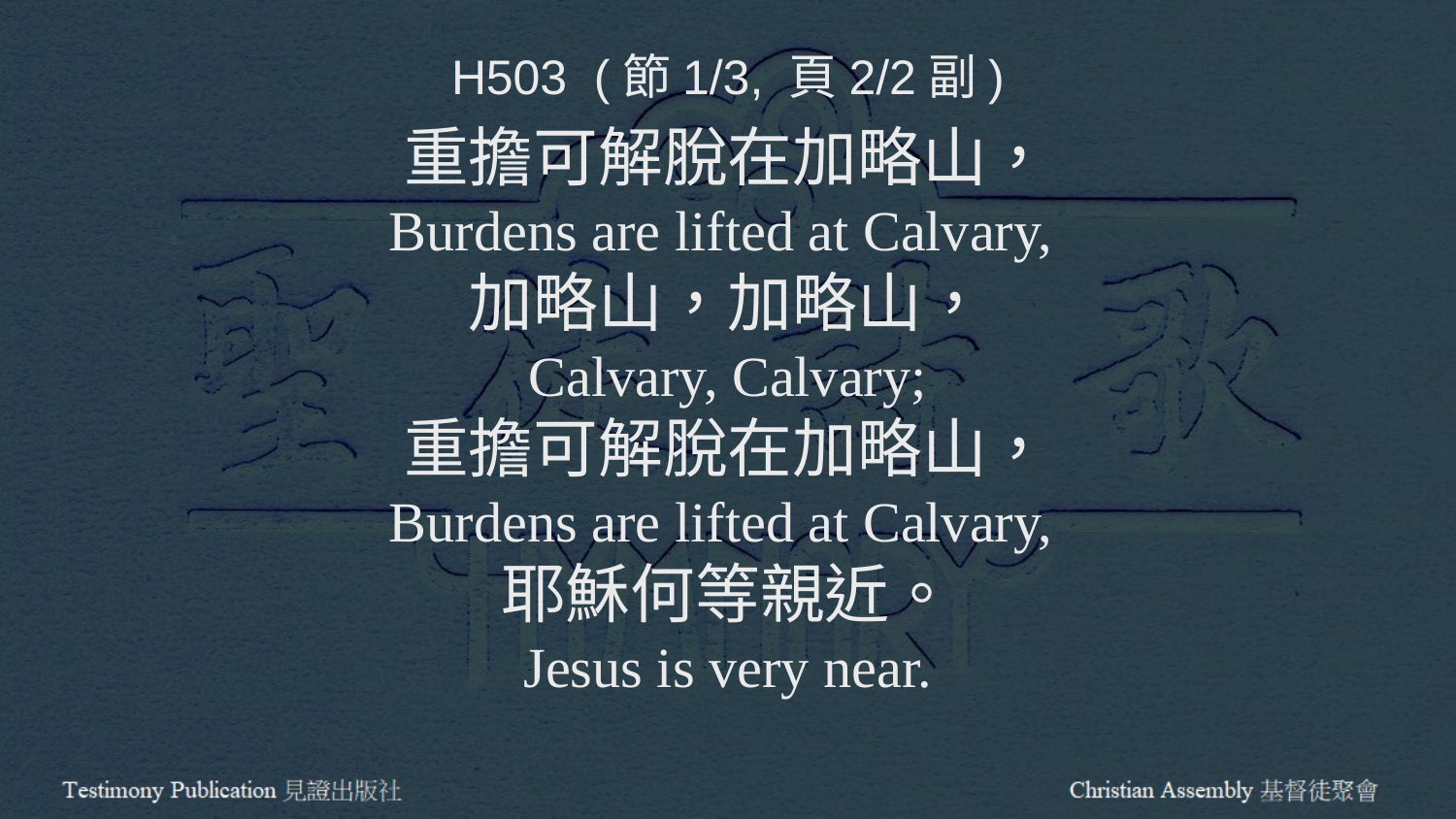

H503  (節1/3, 頁2/2副)
重擔可解脫在加略山，
Burdens are lifted at Calvary,
加略山，加略山，
Calvary, Calvary;
重擔可解脫在加略山，
Burdens are lifted at Calvary,
耶穌何等親近。
Jesus is very near.